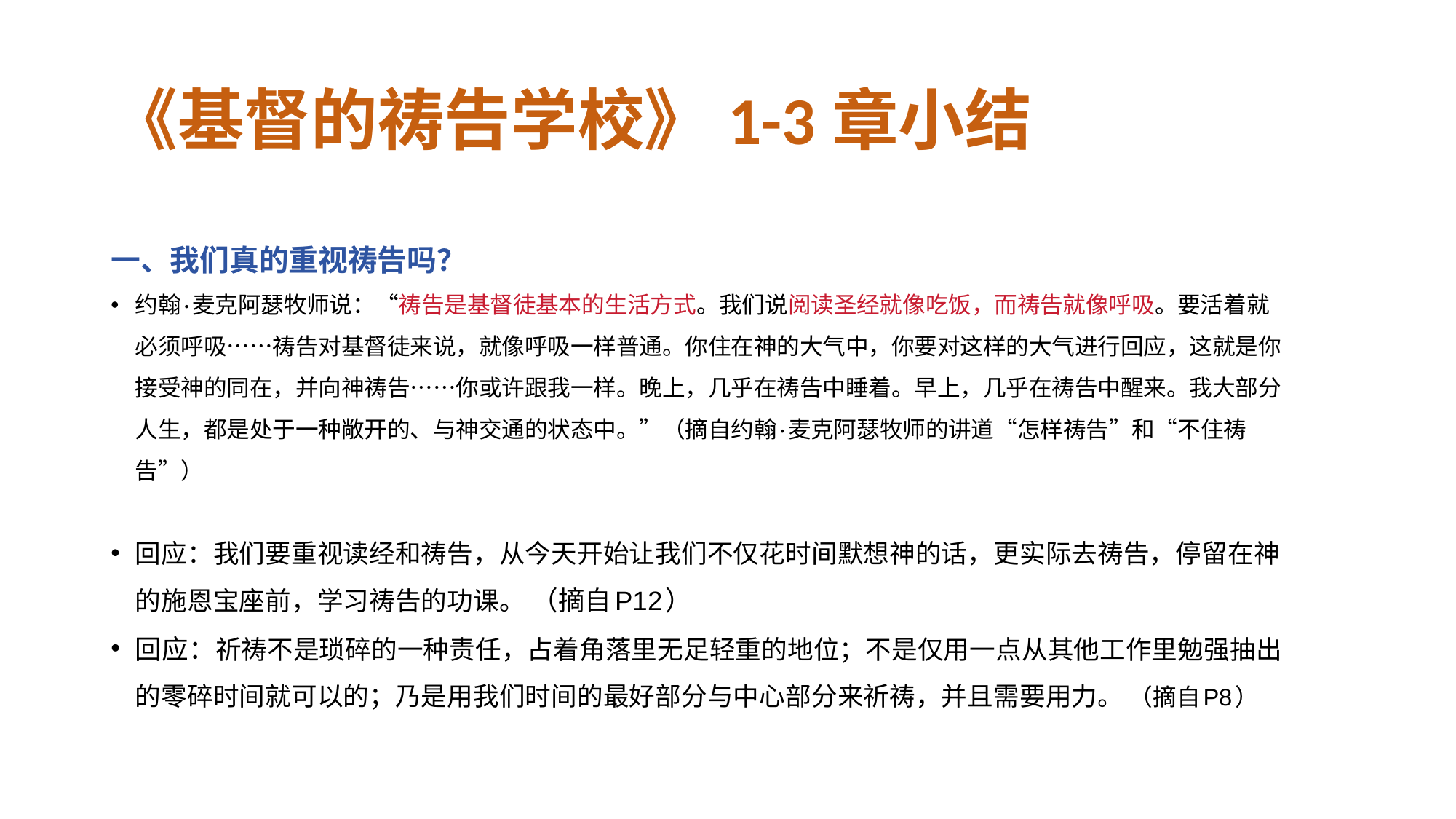

# 《基督的祷告学校》1-3章小结
一、我们真的重视祷告吗？
约翰·麦克阿瑟牧师说：“祷告是基督徒基本的生活方式。我们说阅读圣经就像吃饭，而祷告就像呼吸。要活着就必须呼吸……祷告对基督徒来说，就像呼吸一样普通。你住在神的大气中，你要对这样的大气进行回应，这就是你接受神的同在，并向神祷告……你或许跟我一样。晚上，几乎在祷告中睡着。早上，几乎在祷告中醒来。我大部分人生，都是处于一种敞开的、与神交通的状态中。”（摘自约翰·麦克阿瑟牧师的讲道“怎样祷告”和“不住祷告”）

回应：我们要重视读经和祷告，从今天开始让我们不仅花时间默想神的话，更实际去祷告，停留在神的施恩宝座前，学习祷告的功课。 （摘自P12）
回应：祈祷不是琐碎的一种责任，占着角落里无足轻重的地位；不是仅用一点从其他工作里勉强抽出的零碎时间就可以的；乃是用我们时间的最好部分与中心部分来祈祷，并且需要用力。 （摘自P8）